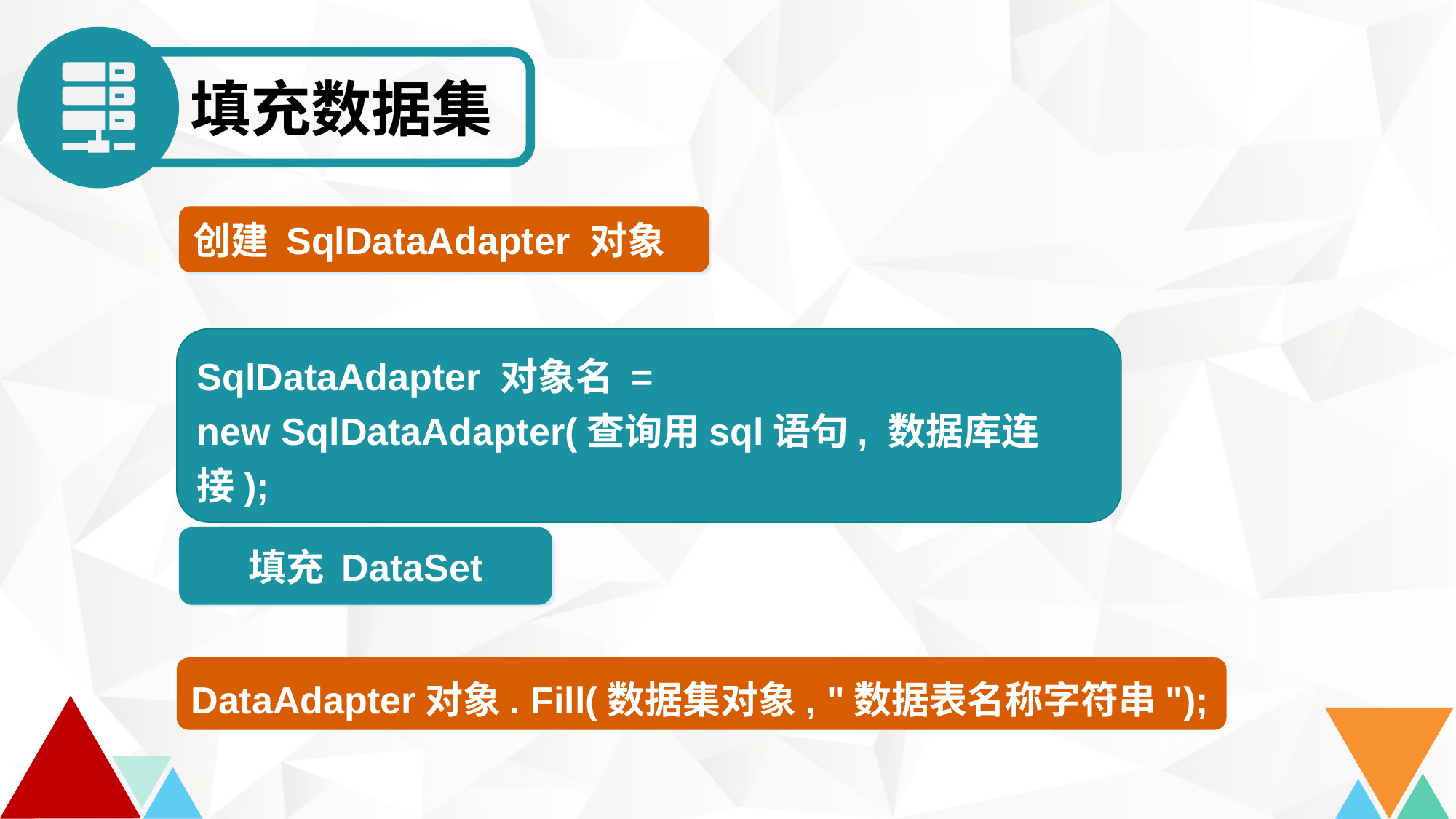

填充数据集
创建 SqlDataAdapter 对象
SqlDataAdapter 对象名 =
new SqlDataAdapter(查询用sql语句, 数据库连接);
填充 DataSet
DataAdapter对象. Fill(数据集对象, "数据表名称字符串");